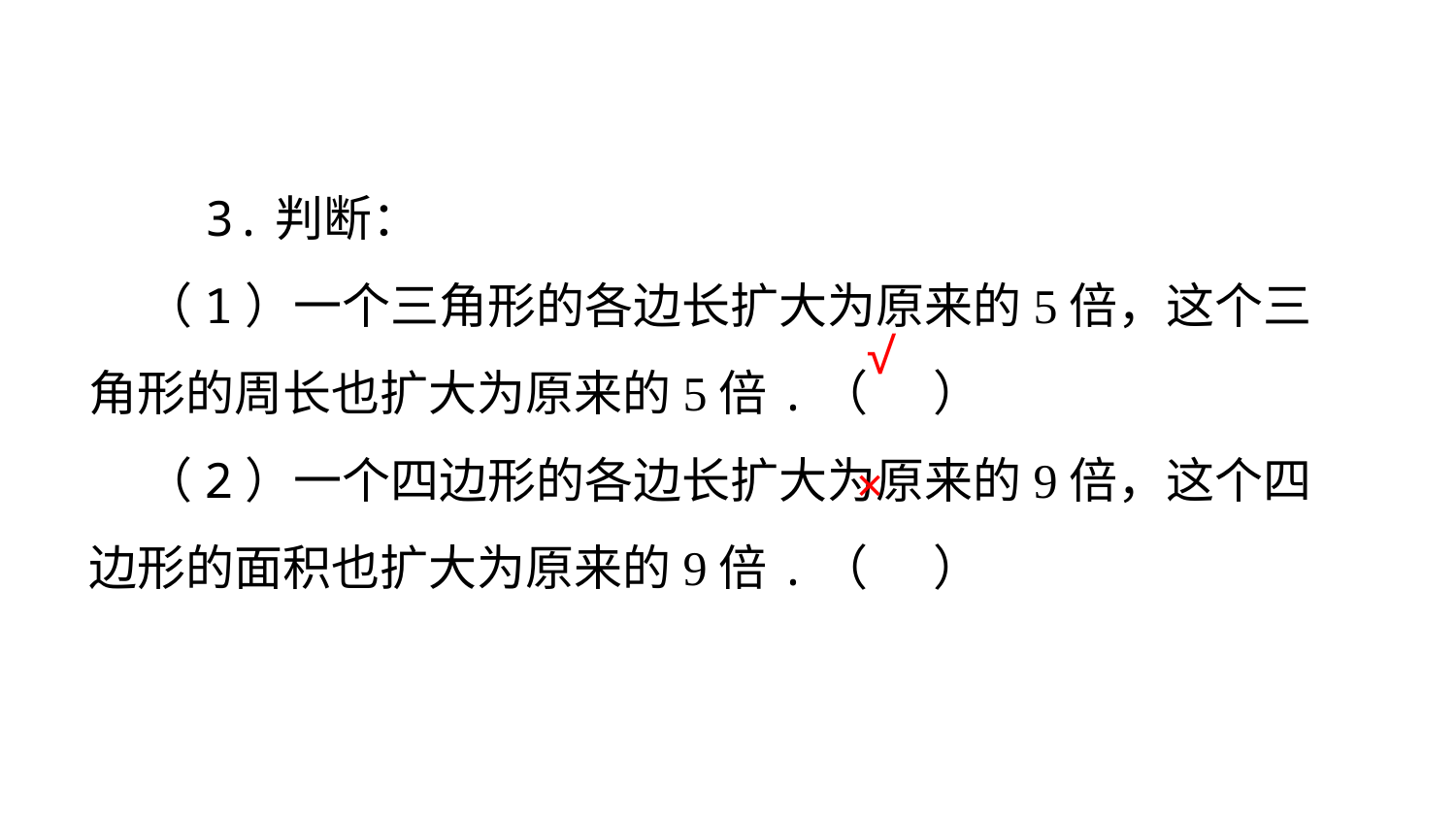

3.判断：
    （1）一个三角形的各边长扩大为原来的5倍，这个三角形的周长也扩大为原来的5倍.（      ）
    （2）一个四边形的各边长扩大为原来的9倍，这个四边形的面积也扩大为原来的9倍.（      ）
√
×